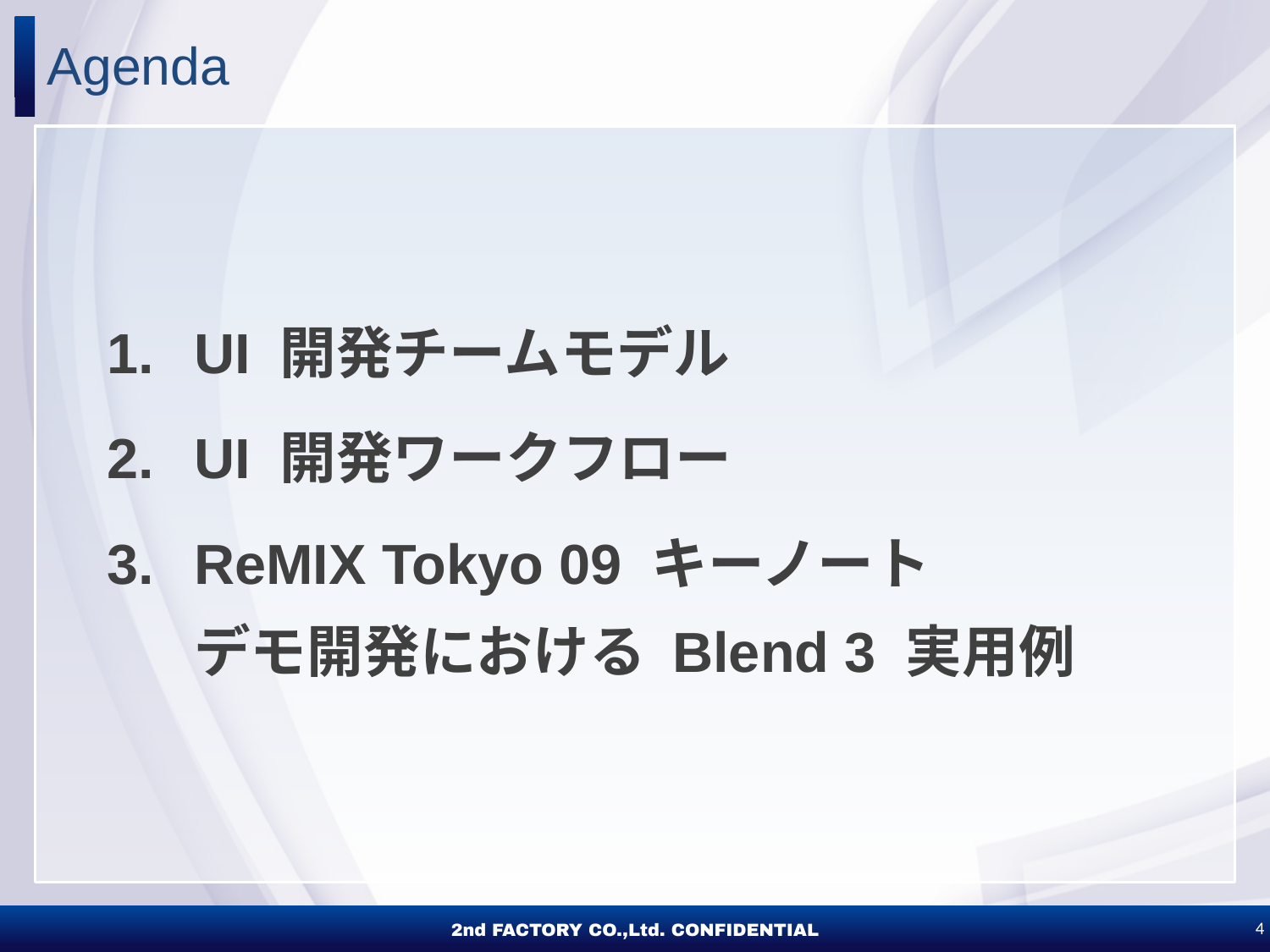

# Agenda
UI 開発チームモデル
UI 開発ワークフロー
ReMIX Tokyo 09 キーノート
デモ開発における Blend 3 実用例